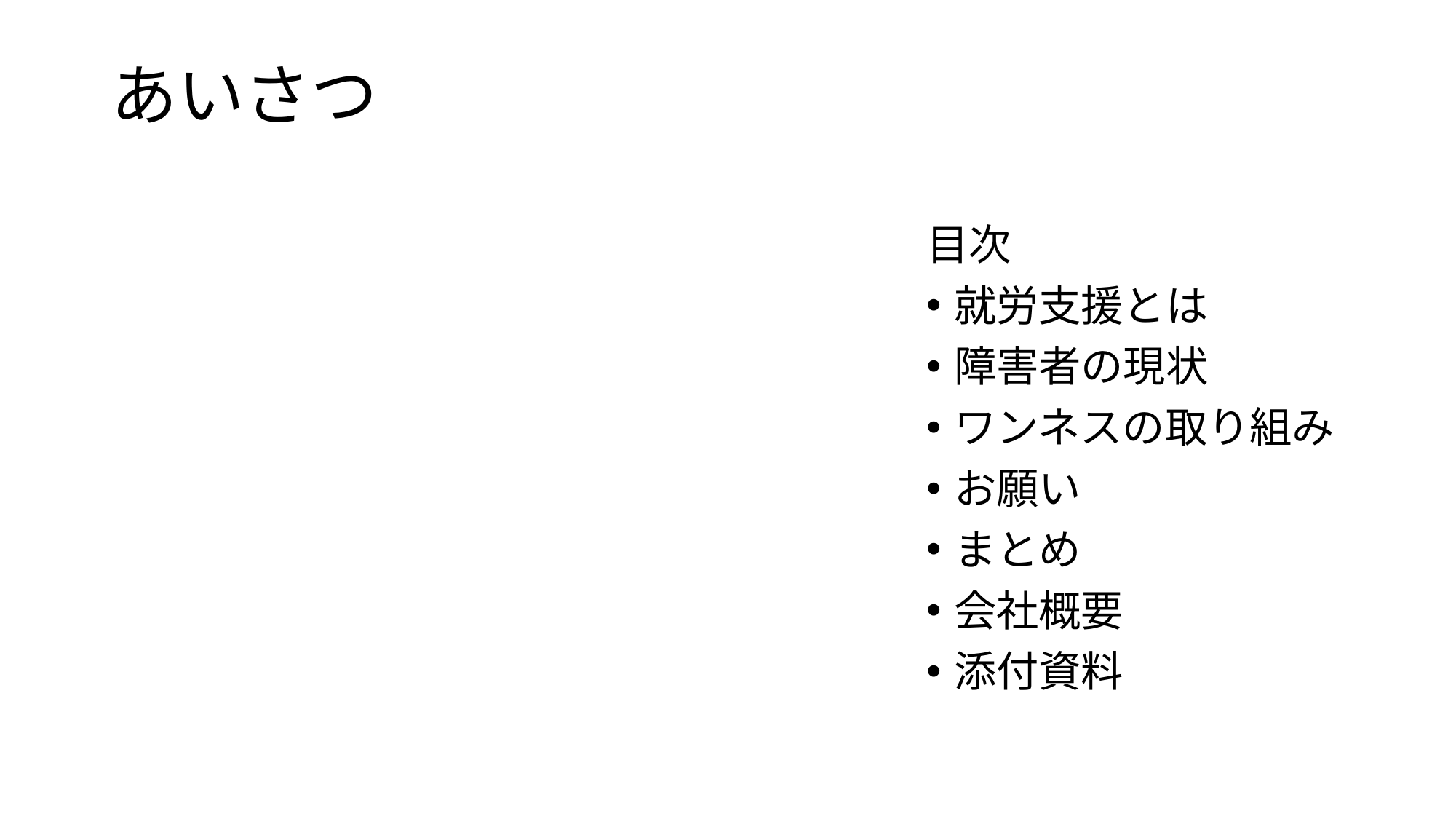

# あいさつ
目次
就労支援とは
障害者の現状
ワンネスの取り組み
お願い
まとめ
会社概要
添付資料